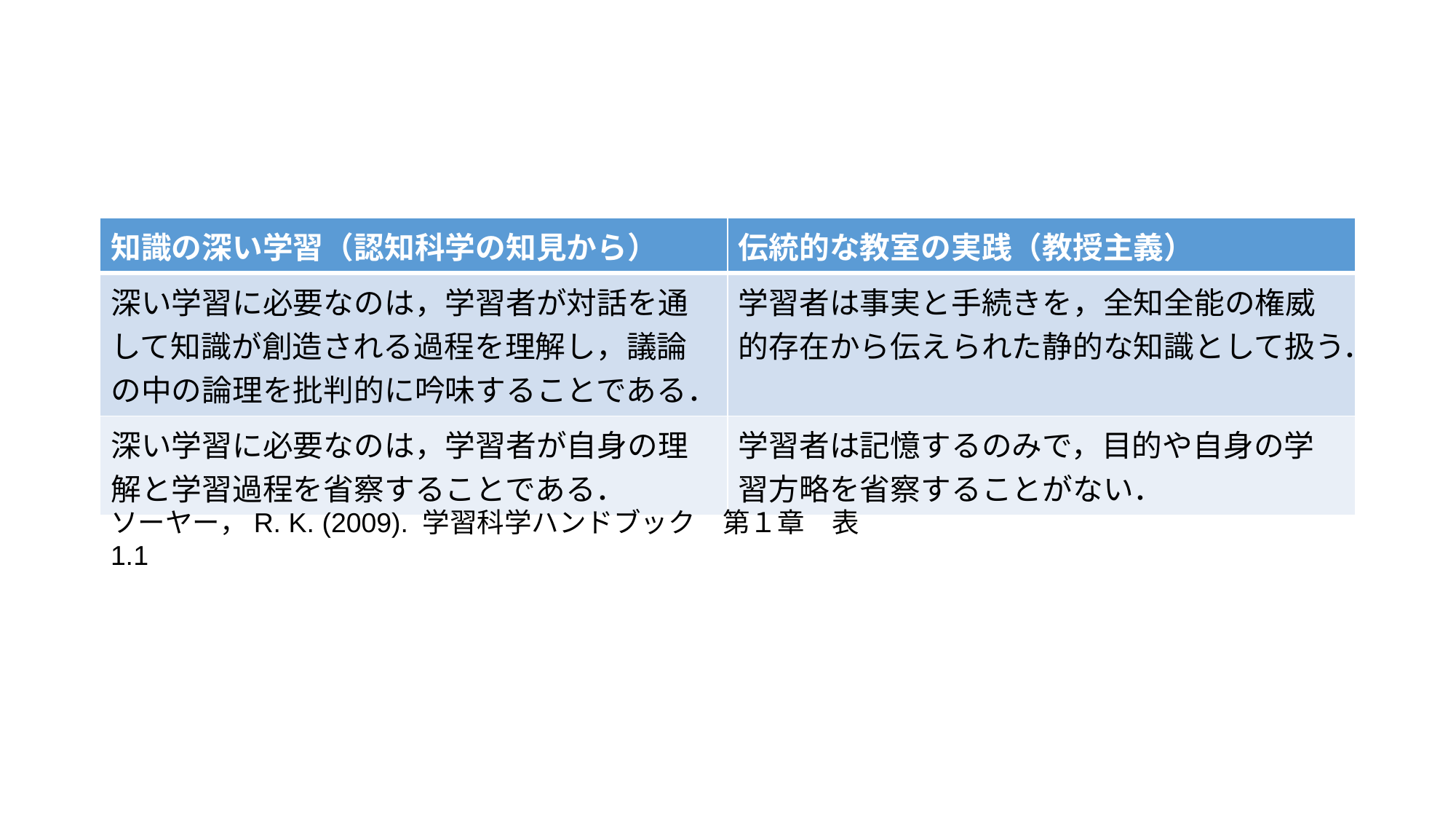

#
| 知識の深い学習（認知科学の知見から） | 伝統的な教室の実践（教授主義） |
| --- | --- |
| 深い学習に必要なのは，学習者が対話を通して知識が創造される過程を理解し，議論の中の論理を批判的に吟味することである． | 学習者は事実と手続きを，全知全能の権威的存在から伝えられた静的な知識として扱う． |
| 深い学習に必要なのは，学習者が自身の理解と学習過程を省察することである． | 学習者は記憶するのみで，目的や自身の学習方略を省察することがない． |
ソーヤー，R. K. (2009). 学習科学ハンドブック　第１章　表1.1